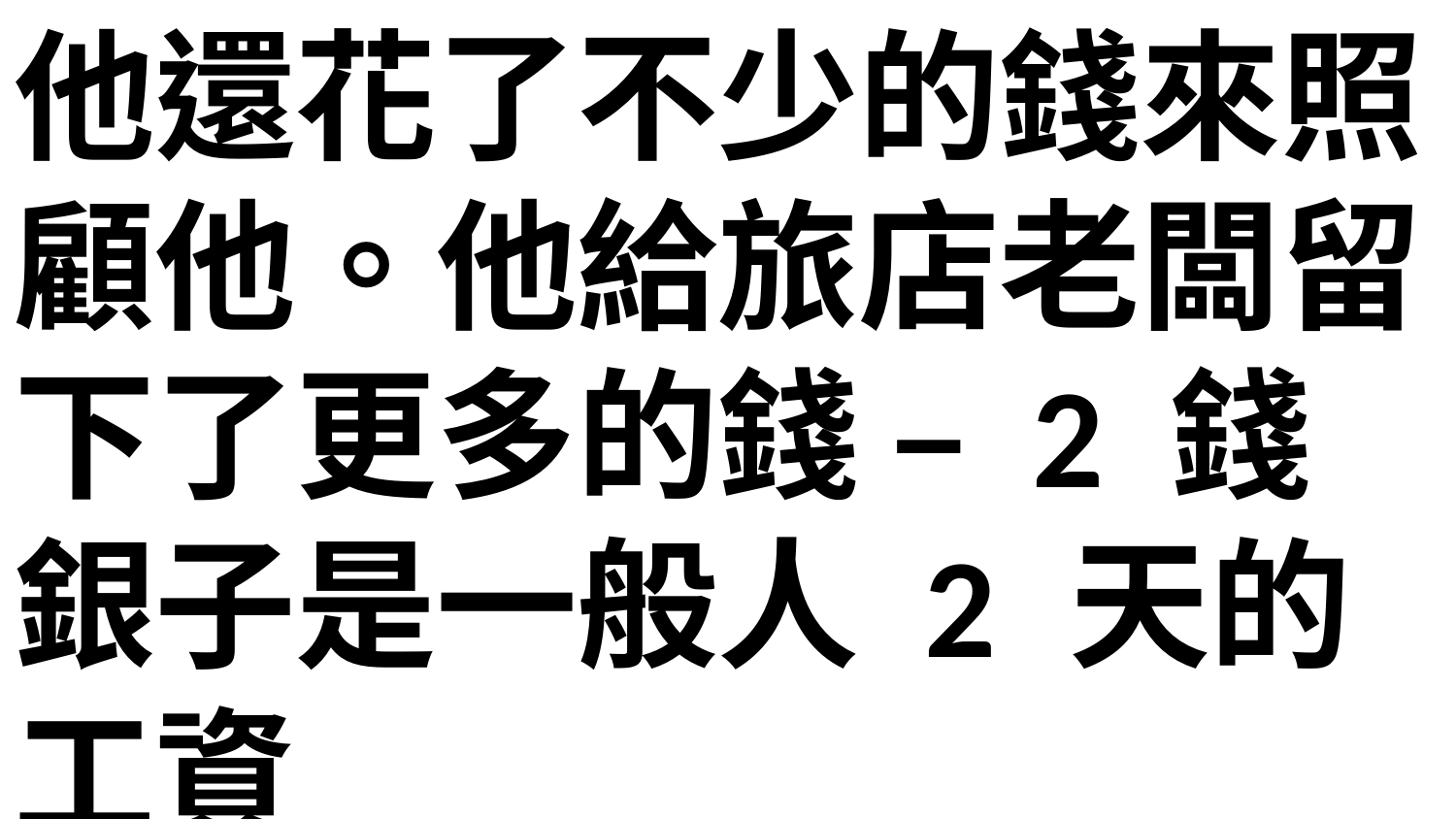

他還花了不少的錢來照顧他。他給旅店老闆留下了更多的錢 – 2 錢銀子是一般人 2 天的工資
。